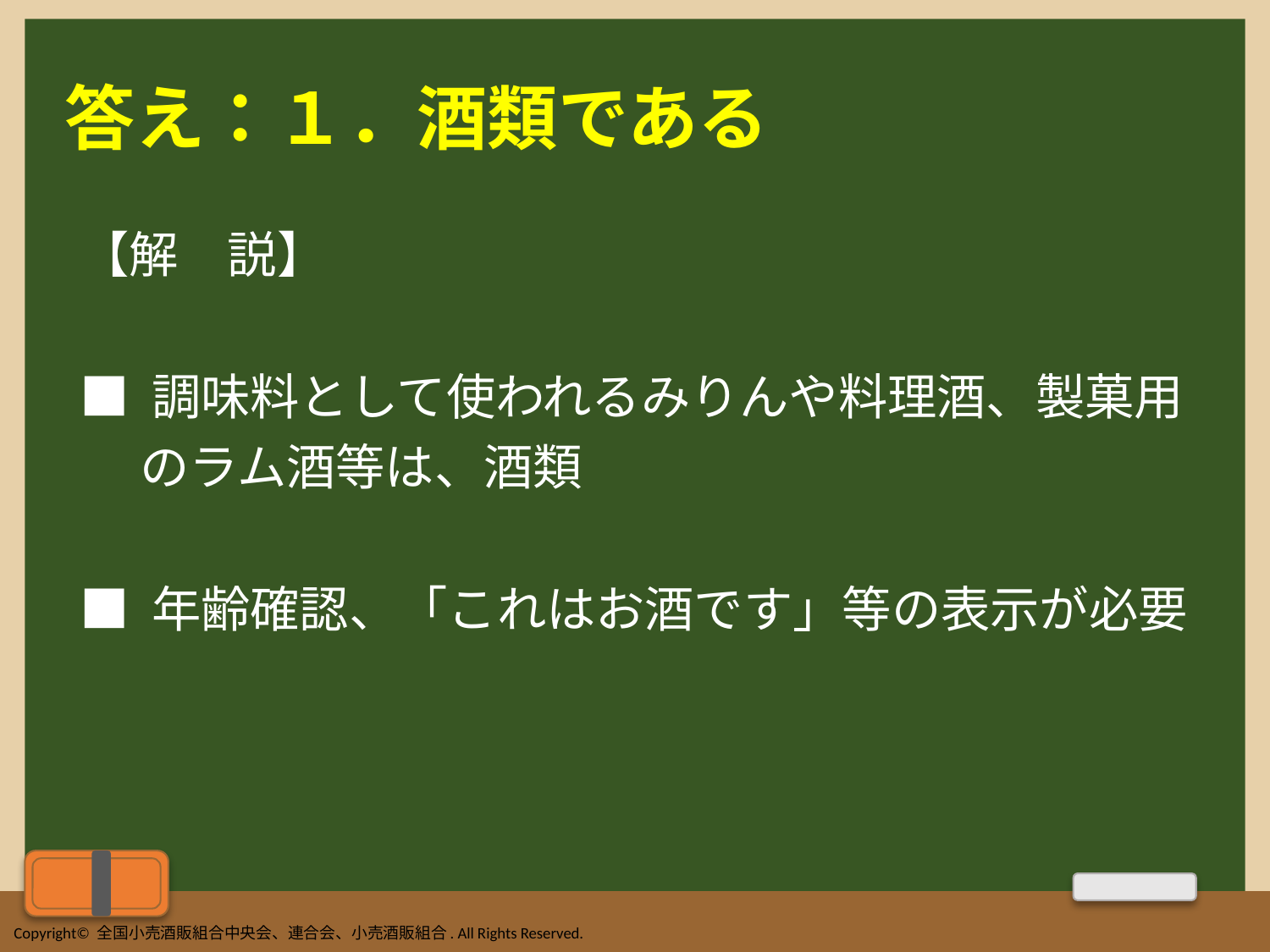

# 答え：１．酒類である
【解　説】

■ 調味料として使われるみりんや料理酒、製菓用
　 のラム酒等は、酒類

■ 年齢確認、「これはお酒です」等の表示が必要
Copyright© 全国小売酒販組合中央会、連合会、小売酒販組合. All Rights Reserved.